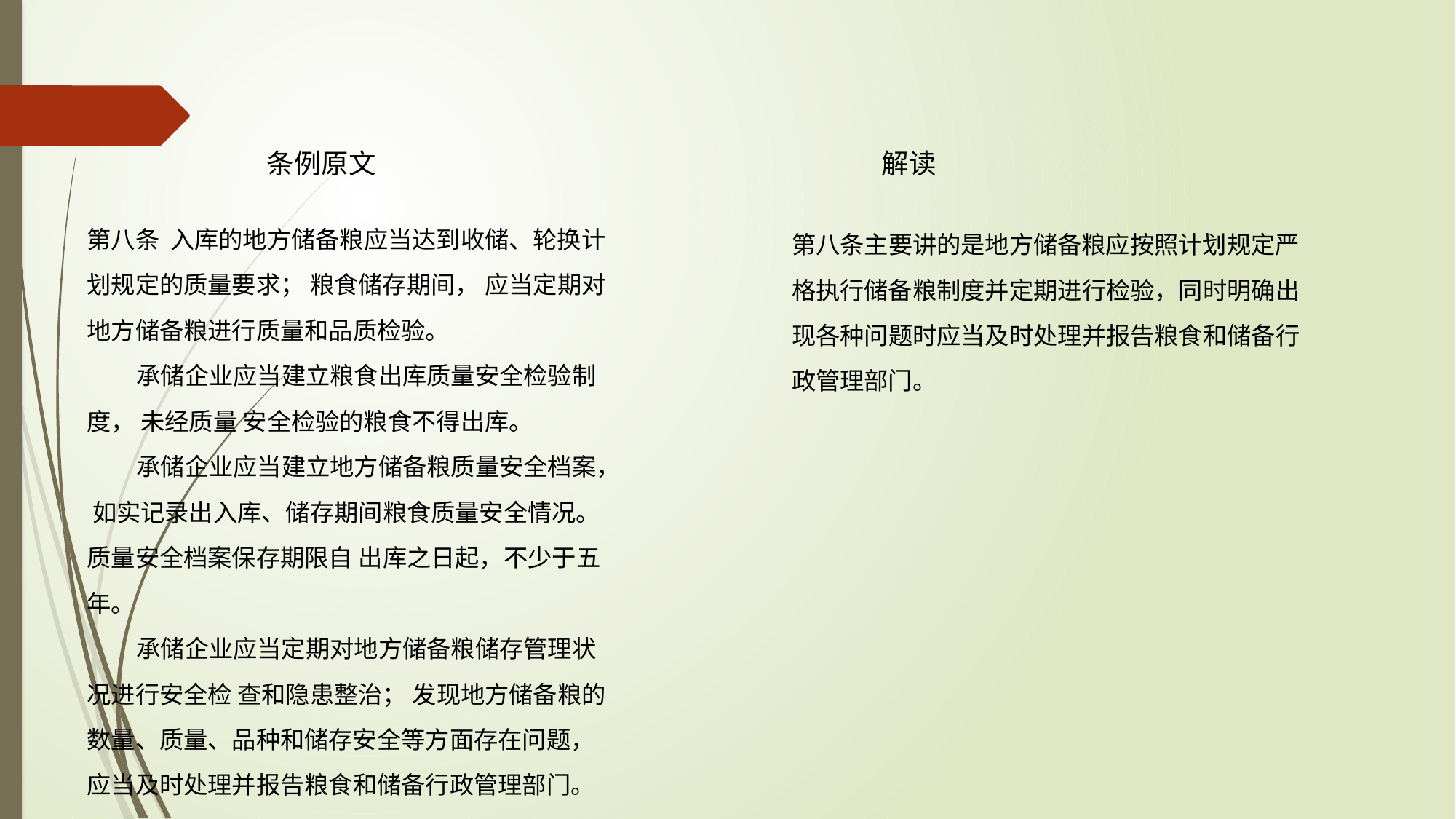

条例原文                                                                                  解读
第八条  入库的地方储备粮应当达到收储、轮换计划规定的质量要求； 粮食储存期间， 应当定期对地方储备粮进行质量和品质检验。
        承储企业应当建立粮食出库质量安全检验制度， 未经质量 安全检验的粮食不得出库。
        承储企业应当建立地方储备粮质量安全档案， 如实记录出入库、储存期间粮食质量安全情况。质量安全档案保存期限自 出库之日起，不少于五年。
        承储企业应当定期对地方储备粮储存管理状况进行安全检 查和隐患整治； 发现地方储备粮的数量、质量、品种和储存安全等方面存在问题， 应当及时处理并报告粮食和储备行政管理部门。
第八条主要讲的是地方储备粮应按照计划规定严格执行储备粮制度并定期进行检验，同时明确出现各种问题时应当及时处理并报告粮食和储备行政管理部门。